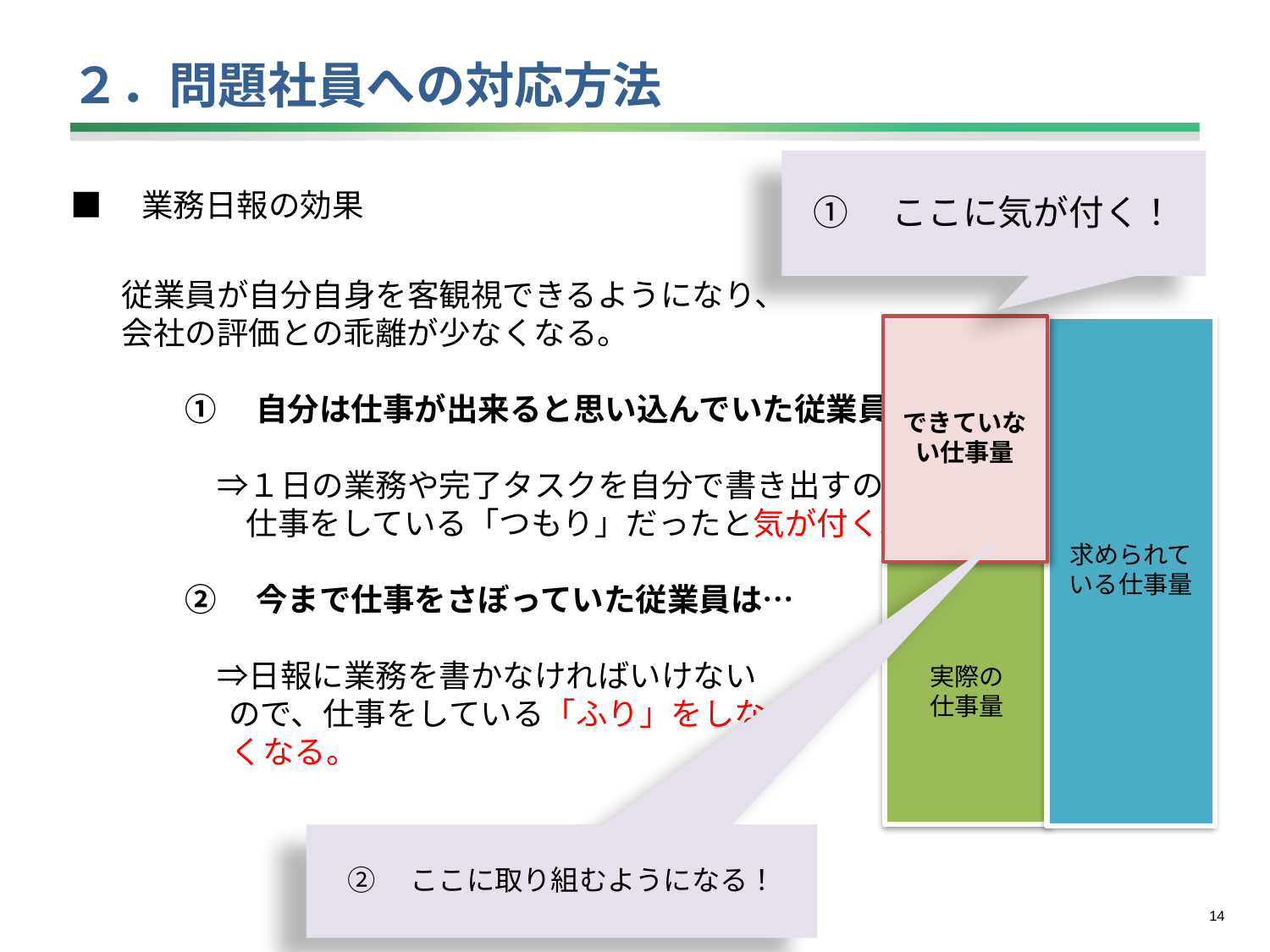

# ２．問題社員への対応方法
①　ここに気が付く！
■　業務日報の効果

従業員が自分自身を客観視できるようになり、
会社の評価との乖離が少なくなる。

①　自分は仕事が出来ると思い込んでいた従業員は…

　⇒１日の業務や完了タスクを自分で書き出すので、
   　仕事をしている「つもり」だったと気が付く。

②　今まで仕事をさぼっていた従業員は…

　⇒日報に業務を書かなければいけない
     ので、仕事をしている「ふり」をしな
　  くなる。

できていない仕事量
求められている仕事量

実際の
仕事量
②　ここに取り組むようになる！
14